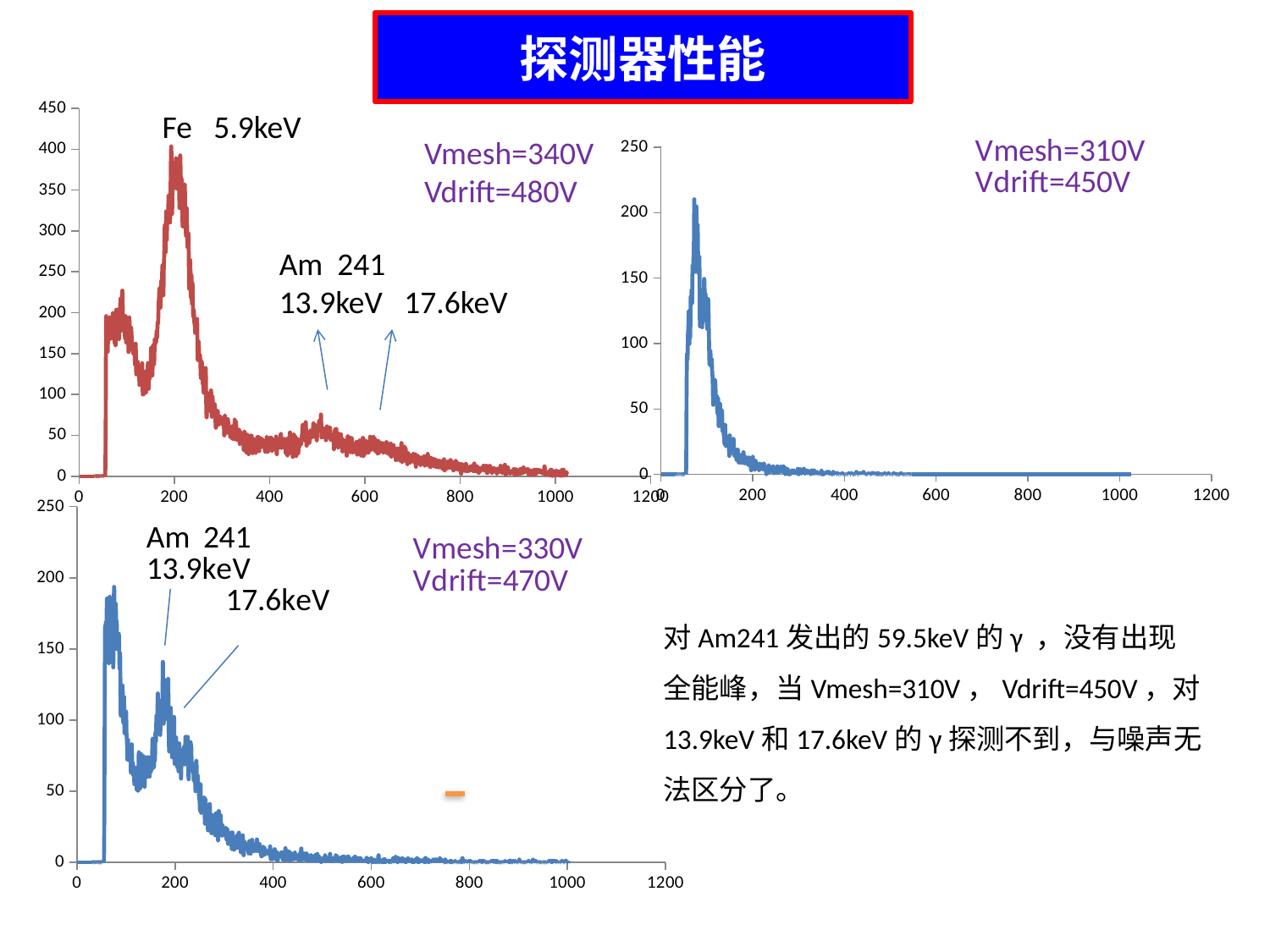

探测器性能

### Chart

| Category | ctm=80 dtm=4000 sen=0 coi=0 aui=a003 auo=0 auxsys=0 rtcuse=0 tct=100 tp0=0 tp1=0 tp2=1 dor=ffff dac=0 diguse=0 digval=0 rtprena=0 rtpreset=1000.000     autoinc=0  savedata=0  mpafmt=dat sephead=0  fmt=asc smoothpts=5  [ADC1] range=1024 active=1 prena=0  l |
|---|---|
Fe   5.9keV
Vmesh=340V
Vdrift=480V

### Chart

| Category | ctm=80 dtm=4000 sen=0 coi=0 aui=a003 auo=0 auxsys=0 rtcuse=0 tct=100 tp0=0 tp1=0 tp2=1 dor=ffff dac=0 diguse=0 digval=0 rtprena=0 rtpreset=1000.000     autoinc=0  savedata=0  mpafmt=dat sephead=0  fmt=asc smoothpts=5  [ADC1] range=1024 active=1 prena=0  l |
|---|---|
Am  241
13.9keV   17.6keV

### Chart

| Category | ctm=80 dtm=4000 sen=0 coi=0 aui=a003 auo=0 auxsys=0 rtcuse=0 tct=100 tp0=0 tp1=0 tp2=1 dor=ffff dac=0 diguse=0 digval=0 rtprena=0 rtpreset=1000.000     autoinc=0  savedata=0  mpafmt=dat sephead=0  fmt=asc smoothpts=5  [ADC1] range=1024 active=1 prena=0  l |
|---|---|
对Am241发出的59.5keV的γ ，没有出现全能峰，当Vmesh=310V，Vdrift=450V，对13.9keV和17.6keV的γ探测不到，与噪声无法区分了。